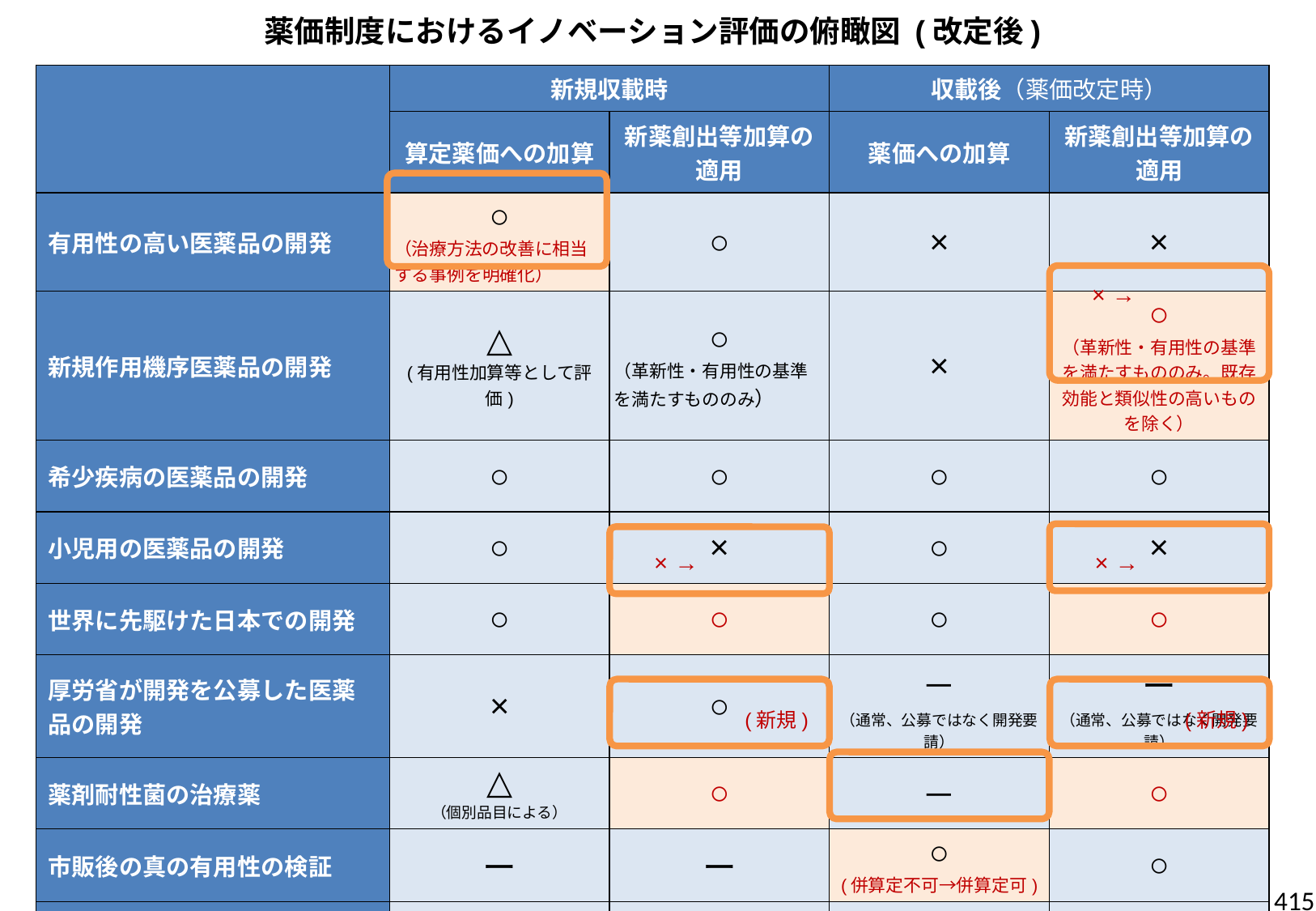

薬価制度におけるイノベーション評価の俯瞰図 (改定後)
|  | 新規収載時 |  | 収載後（薬価改定時） |  |
| --- | --- | --- | --- | --- |
|  | 算定薬価への加算 | 新薬創出等加算の適用 | 薬価への加算 | 新薬創出等加算の適用 |
| 有用性の高い医薬品の開発 | ○ （治療方法の改善に相当する事例を明確化） | ○ | × | × |
| 新規作用機序医薬品の開発 | △ (有用性加算等として評価) | ○ （革新性・有用性の基準を満たすもののみ） | × | ○ （革新性・有用性の基準を満たすもののみ。既存効能と類似性の高いものを除く） |
| 希少疾病の医薬品の開発 | ○ | ○ | ○ | ○ |
| 小児用の医薬品の開発 | ○ | × | ○ | × |
| 世界に先駆けた日本での開発 | ○ | ○ | ○ | ○ |
| 厚労省が開発を公募した医薬品の開発 | × | ○ | － （通常、公募ではなく開発要請） | ー （通常、公募ではなく開発要請） |
| 薬剤耐性菌の治療薬 | △ （個別品目による） | ○ | － | ○ |
| 市販後の真の有用性の検証 | ー | ー | ○ (併算定不可→併算定可) | ○ |
| 優先審査の対象の医薬品 | △ （個別品目による） | △ （個別品目による） | △ （個別品目による） | △ （個別品目による） |

× →

× →
× →

(新規)
(新規)

415